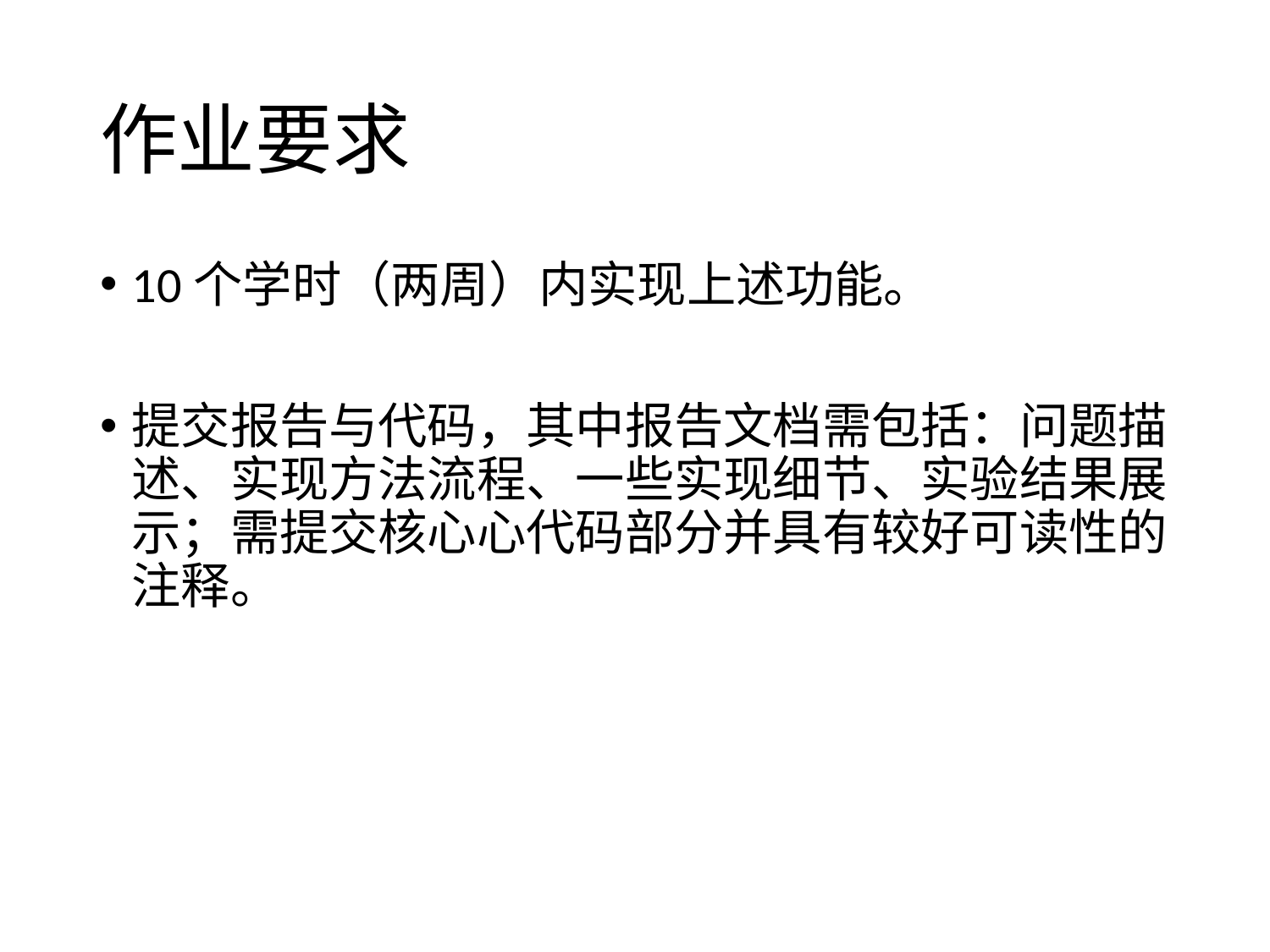

# 作业要求
10个学时（两周）内实现上述功能。

提交报告与代码，其中报告⽂档需包括：问题描述、实现方法流程、一些实现细节、实验结果展示；需提交核⼼心代码部分并具有较好可读性的注释。